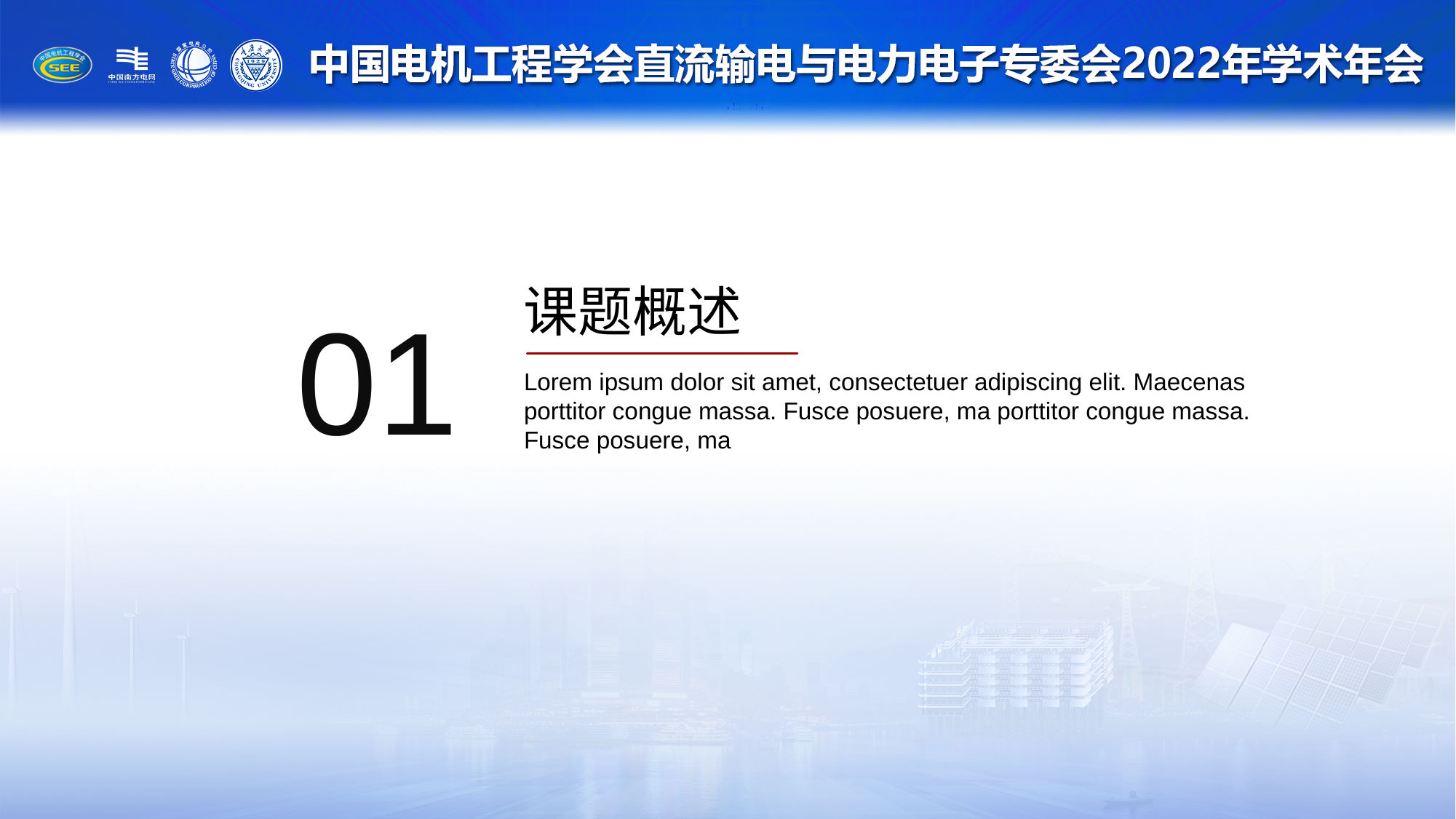

课题概述
01
Lorem ipsum dolor sit amet, consectetuer adipiscing elit. Maecenas porttitor congue massa. Fusce posuere, ma porttitor congue massa. Fusce posuere, ma